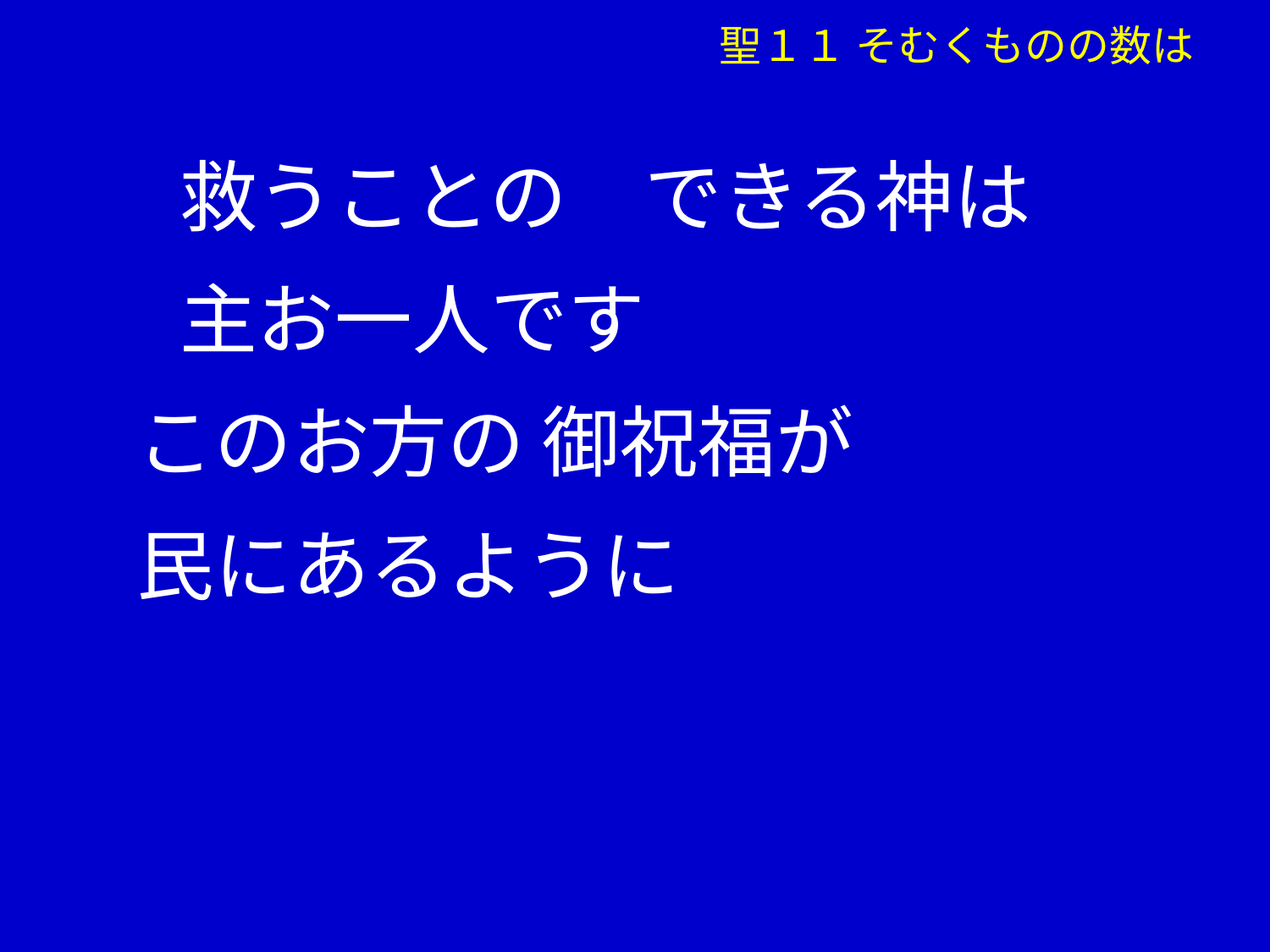

聖１１ そむくものの数は
 　救うことの　できる神は
 　主お一人です
   このお方の 御祝福が
   民にあるように